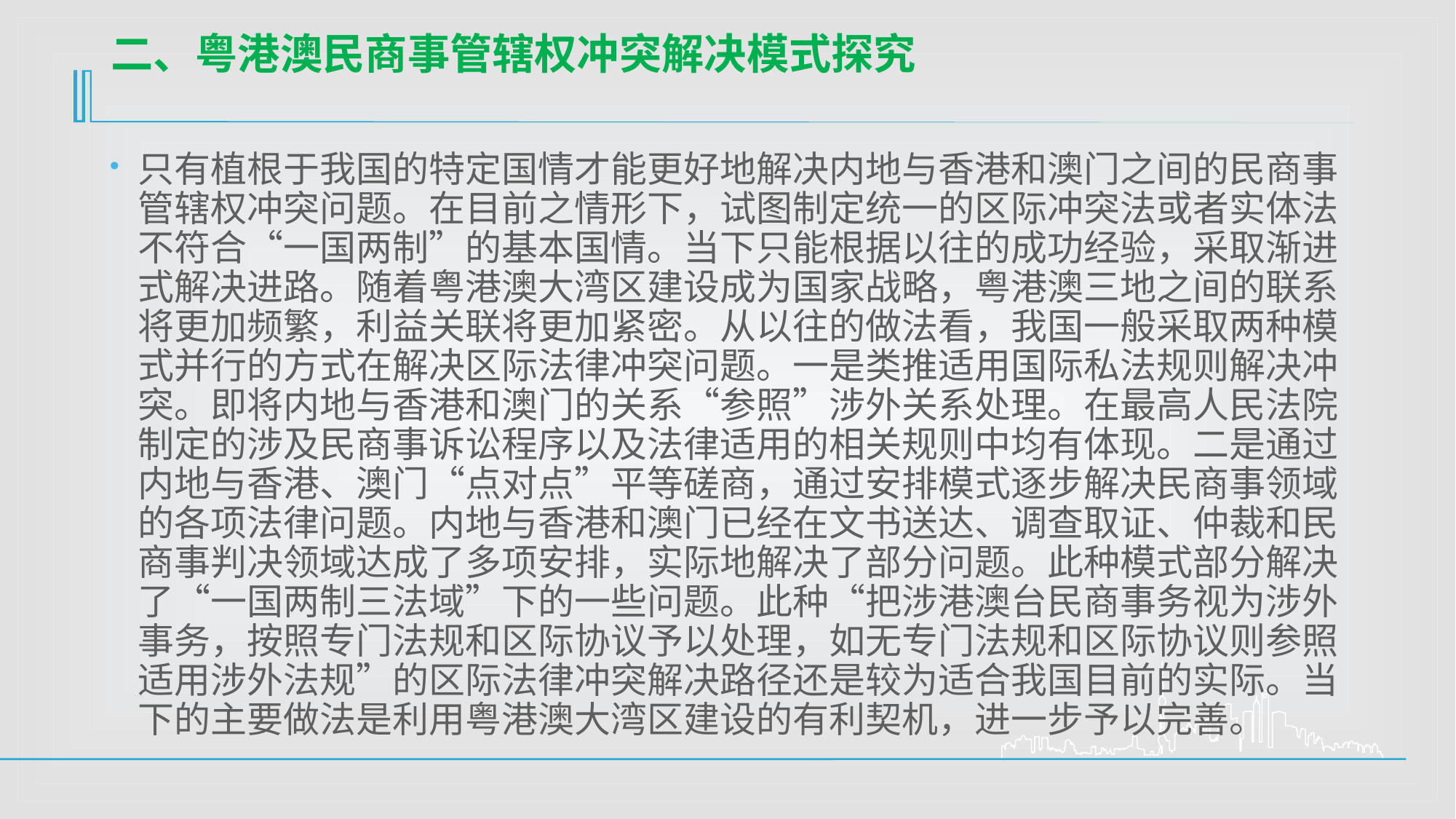

# 二、粤港澳民商事管辖权冲突解决模式探究
只有植根于我国的特定国情才能更好地解决内地与香港和澳门之间的民商事管辖权冲突问题。在目前之情形下，试图制定统一的区际冲突法或者实体法不符合“一国两制”的基本国情。当下只能根据以往的成功经验，采取渐进式解决进路。随着粤港澳大湾区建设成为国家战略，粤港澳三地之间的联系将更加频繁，利益关联将更加紧密。从以往的做法看，我国一般采取两种模式并行的方式在解决区际法律冲突问题。一是类推适用国际私法规则解决冲突。即将内地与香港和澳门的关系“参照”涉外关系处理。在最高人民法院制定的涉及民商事诉讼程序以及法律适用的相关规则中均有体现。二是通过内地与香港、澳门“点对点”平等磋商，通过安排模式逐步解决民商事领域的各项法律问题。内地与香港和澳门已经在文书送达、调查取证、仲裁和民商事判决领域达成了多项安排，实际地解决了部分问题。此种模式部分解决了“一国两制三法域”下的一些问题。此种“把涉港澳台民商事务视为涉外事务，按照专门法规和区际协议予以处理，如无专门法规和区际协议则参照适用涉外法规”的区际法律冲突解决路径还是较为适合我国目前的实际。当下的主要做法是利用粤港澳大湾区建设的有利契机，进一步予以完善。